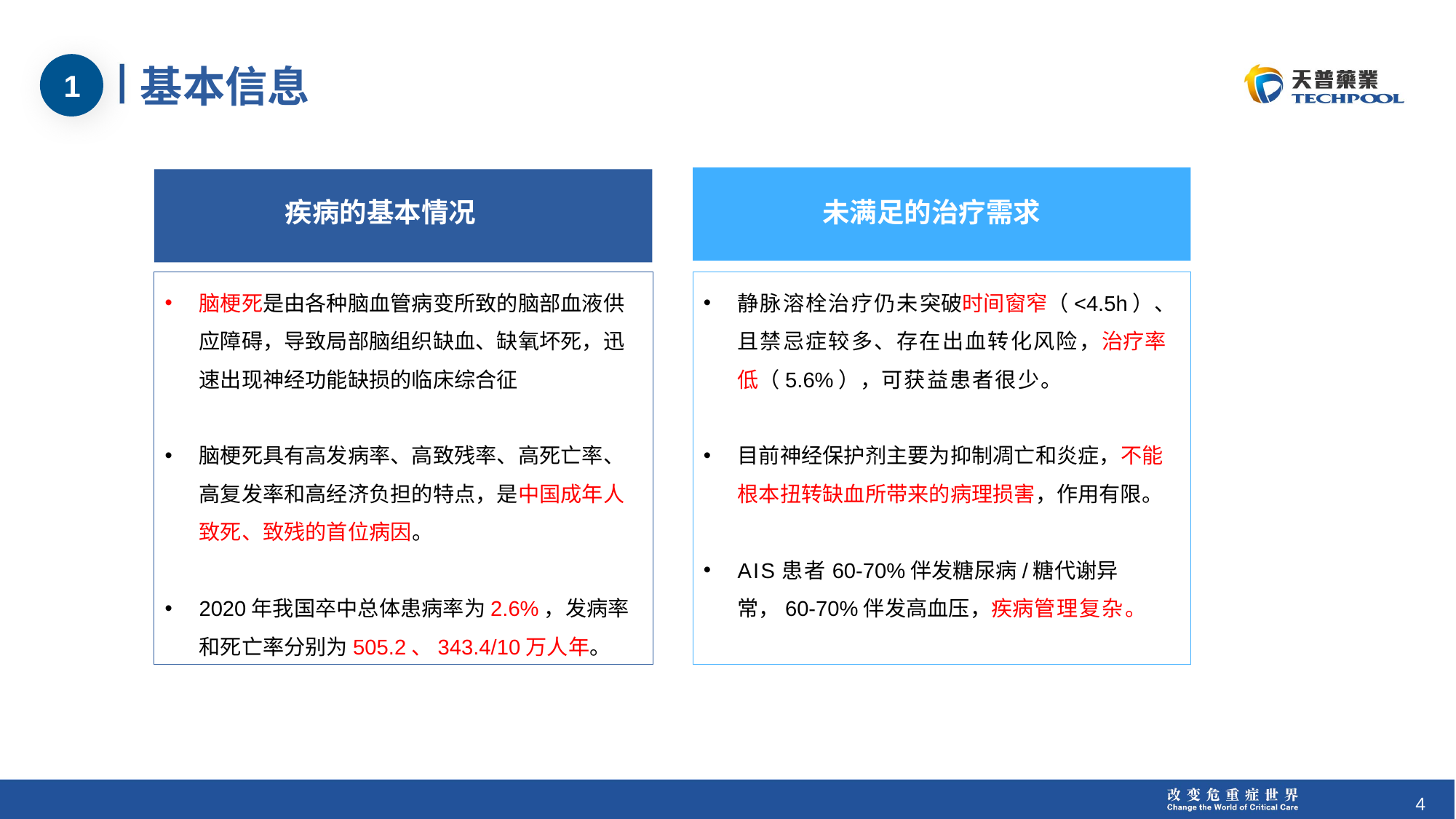

1
# 基本信息

未满足的治疗需求
静脉溶栓治疗仍未突破时间窗窄（<4.5h）、且禁忌症较多、存在出血转化风险，治疗率低（5.6%），可获益患者很少。

目前神经保护剂主要为抑制凋亡和炎症，不能根本扭转缺血所带来的病理损害，作用有限。

AIS患者60-70%伴发糖尿病/糖代谢异常，60-70%伴发高血压，疾病管理复杂。

疾病的基本情况
脑梗死是由各种脑血管病变所致的脑部血液供应障碍，导致局部脑组织缺血、缺氧坏死，迅速出现神经功能缺损的临床综合征

脑梗死具有高发病率、高致残率、高死亡率、高复发率和高经济负担的特点，是中国成年人致死、致残的首位病因。

2020年我国卒中总体患病率为2.6%，发病率和死亡率分别为505.2、343.4/10万人年。